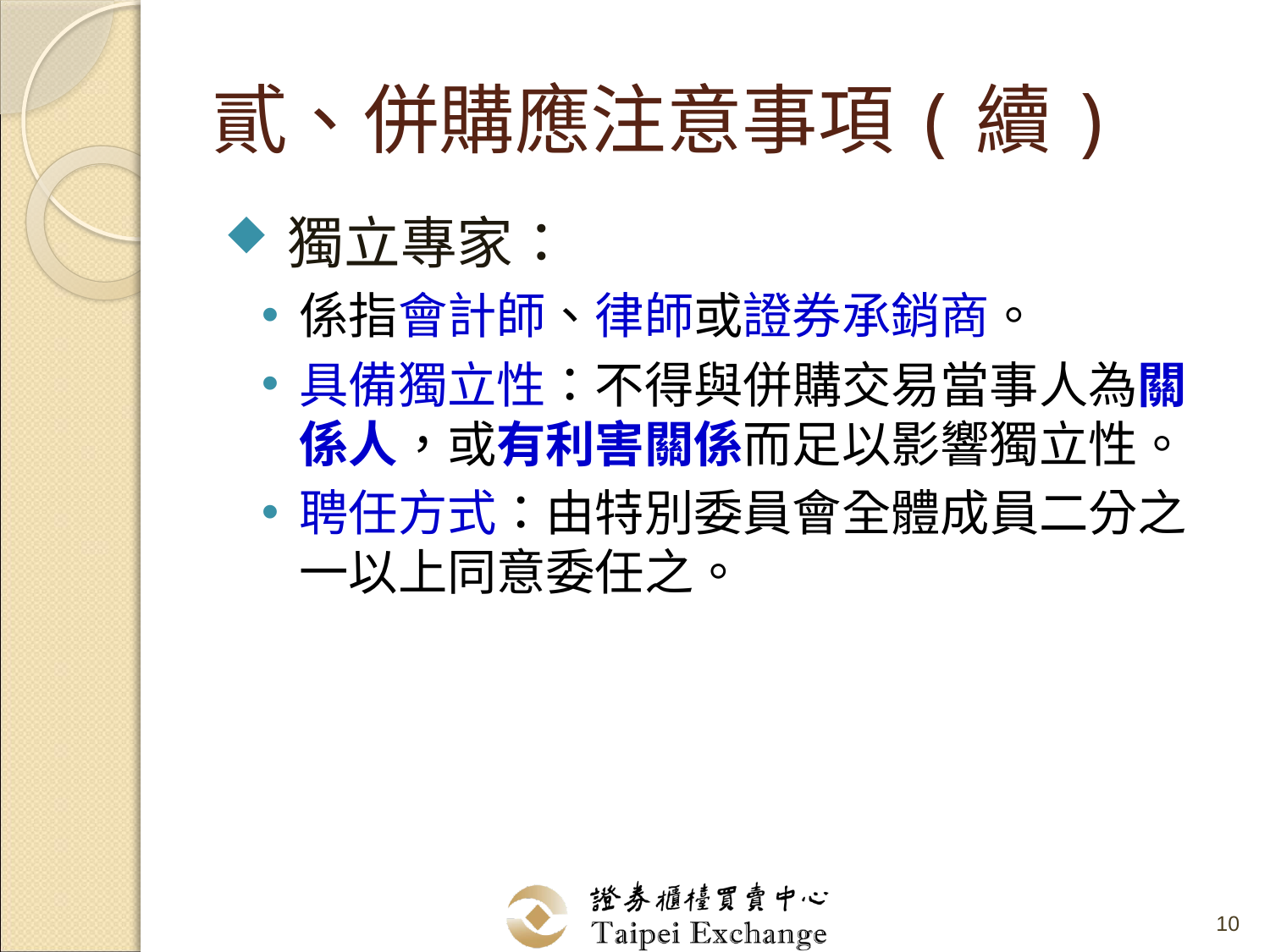

# 貳、併購應注意事項(續)
獨立專家：
係指會計師、律師或證券承銷商。
具備獨立性：不得與併購交易當事人為關係人，或有利害關係而足以影響獨立性。
聘任方式：由特別委員會全體成員二分之一以上同意委任之。
10